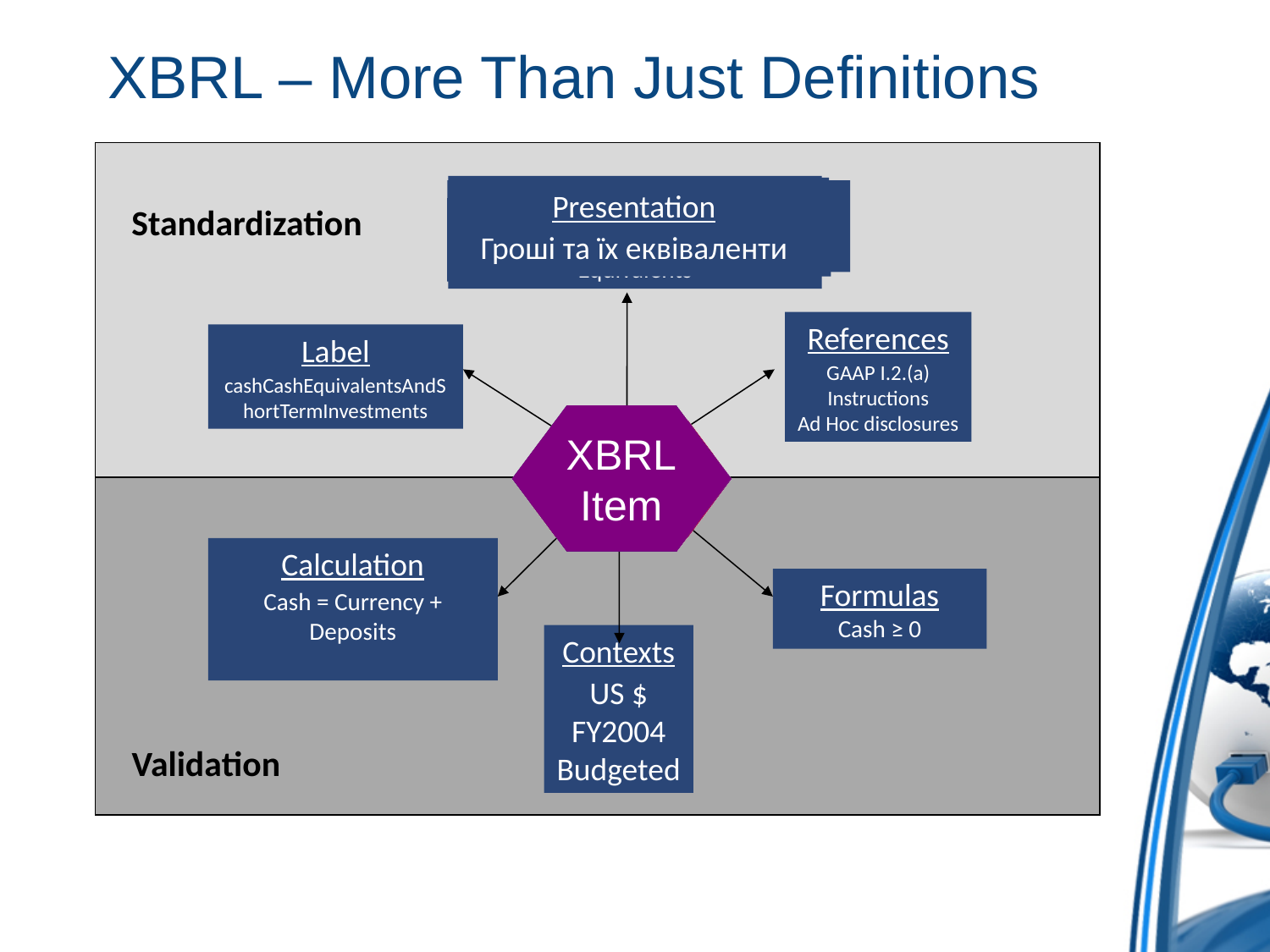

# XBRL – More Than Just Definitions

Standardization
Presentation
Comptant et Comptant Equivalents
Presentation
現金及び現金等価物
Presentation
Гроші та їх еквіваленти
Presentation
Деньги и их эквиваленты
Presentation
Kas en Geldmiddelen
Presentation
现金与现金等价物
Presentation
Geld & Geld nahe Mittel
Presentation
Cash & Cash Equivalents

References
GAAP I.2.(a)
Instructions
Ad Hoc disclosures

Label
cashCashEquivalentsAndShortTermInvestments

XBRL
Item
XML
Item
XBRL
Item

Validation

Calculation
Cash = Currency + Deposits

Formulas
Cash ≥ 0

Contexts
US $
FY2004
Budgeted